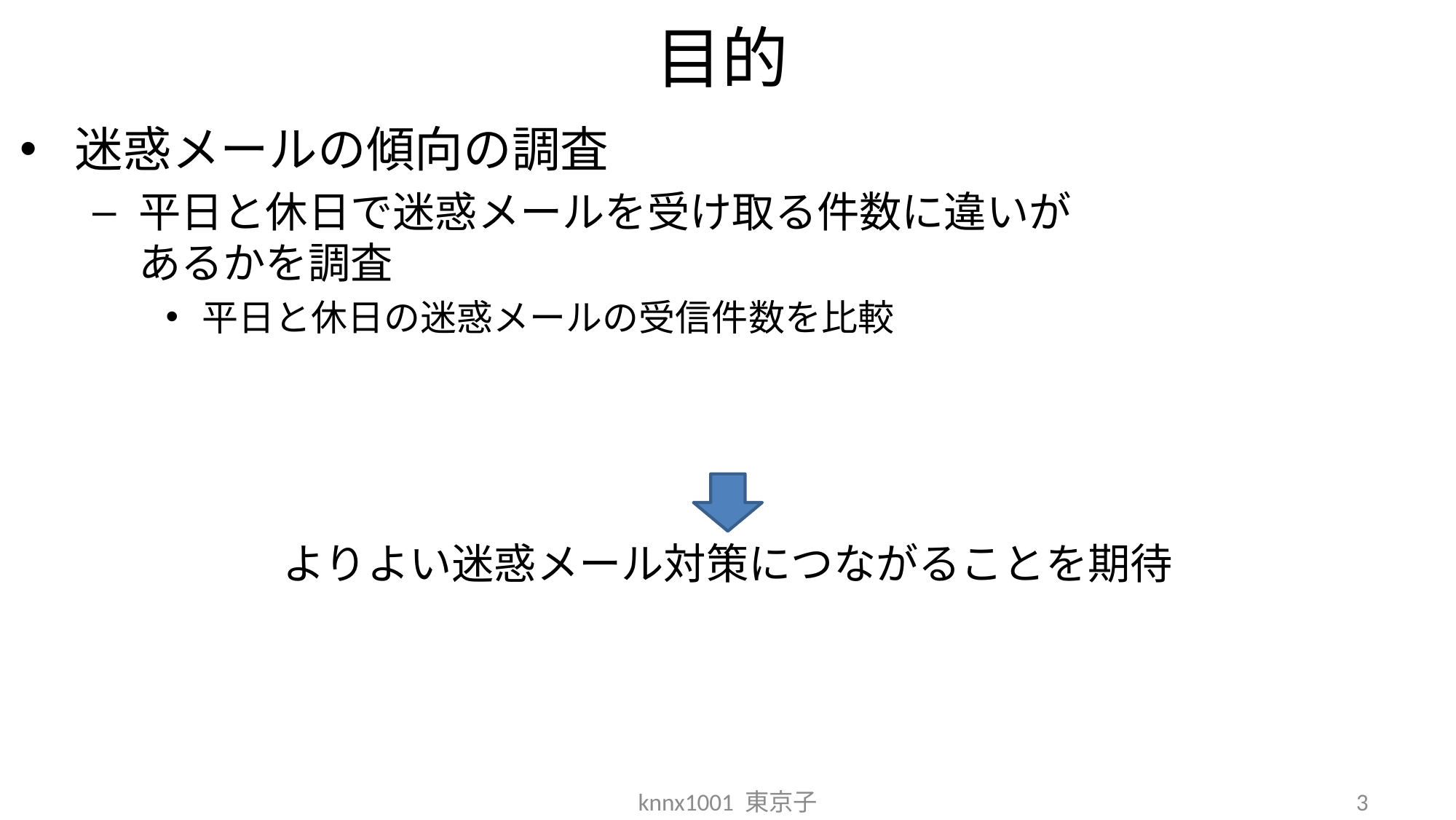

# 目的
迷惑メールの傾向の調査
平日と休日で迷惑メールを受け取る件数に違いが
あるかを調査
平日と休日の迷惑メールの受信件数を比較

よりよい迷惑メール対策につながることを期待
knnx1001 東京子
3